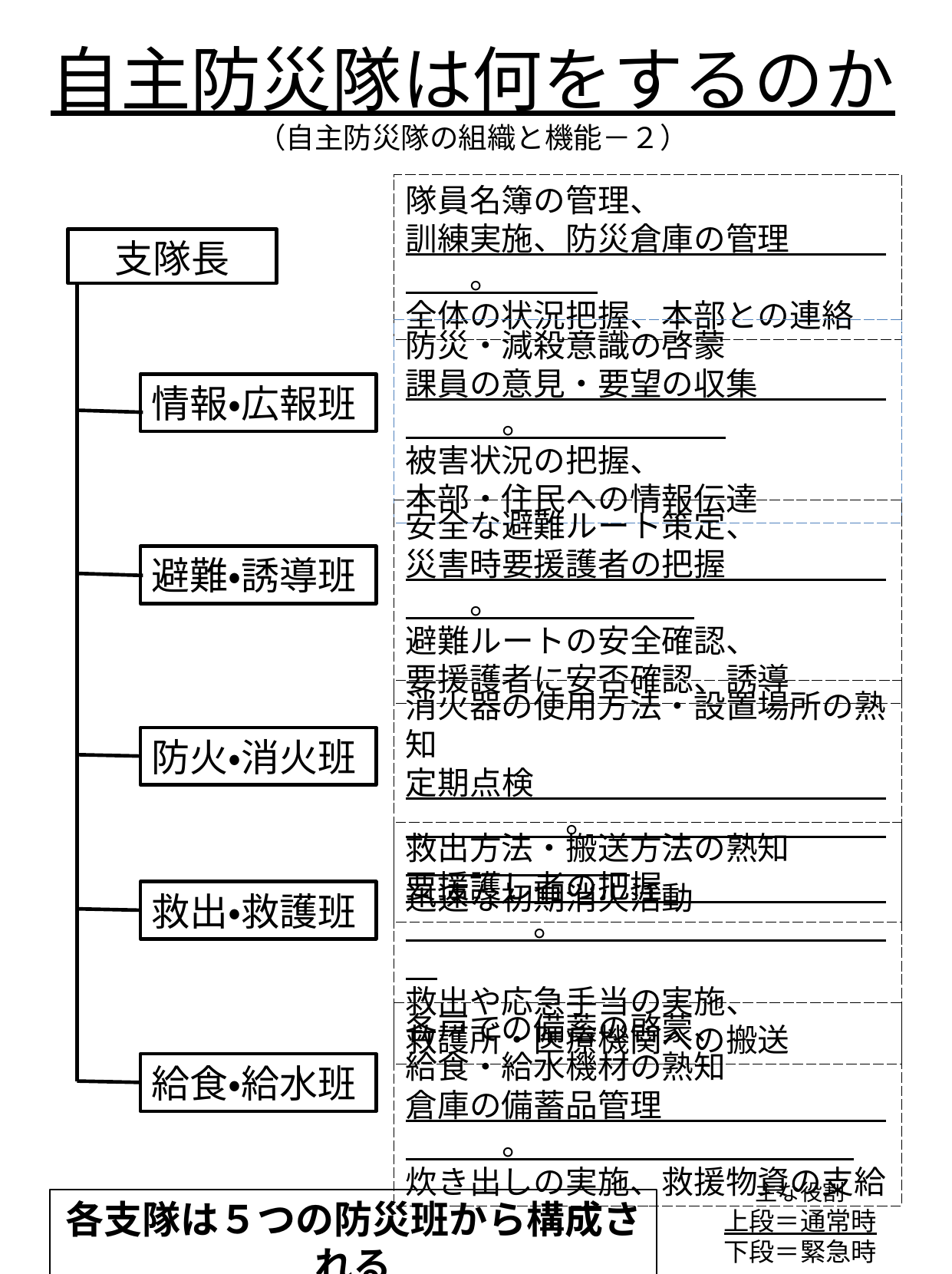

自主防災隊は何をするのか
（自主防災隊の組織と機能－２）
隊員名簿の管理、
訓練実施、防災倉庫の管理　　　　　。
全体の状況把握、本部との連絡
支隊長
防災・減殺意識の啓蒙
課員の意見・要望の収集　　　　　　　。
被害状況の把握、
本部・住民への情報伝達
情報・広報班
安全な避難ルート策定、
災害時要援護者の把握　　　　　　　。
避難ルートの安全確認、
要援護者に安否確認、誘導
避難・誘導班
消火器の使用方法・設置場所の熟知
定期点検　　　　　　　　　　　　　　　　。
迅速な初期消火活動
防火・消火班
救出方法・搬送方法の熟知
要援護し者の把握　　　　　　　　　　　。
救出や応急手当の実施、
救護所・医療機関への搬送
救出・救護班
各戸での備蓄の啓蒙、
給食・給水機材の熟知
倉庫の備蓄品管理　　　　　　　　　　。
炊き出しの実施、救援物資の支給
給食・給水班
主な役割
上段＝通常時
下段＝緊急時
各支隊は５つの防災班から構成される